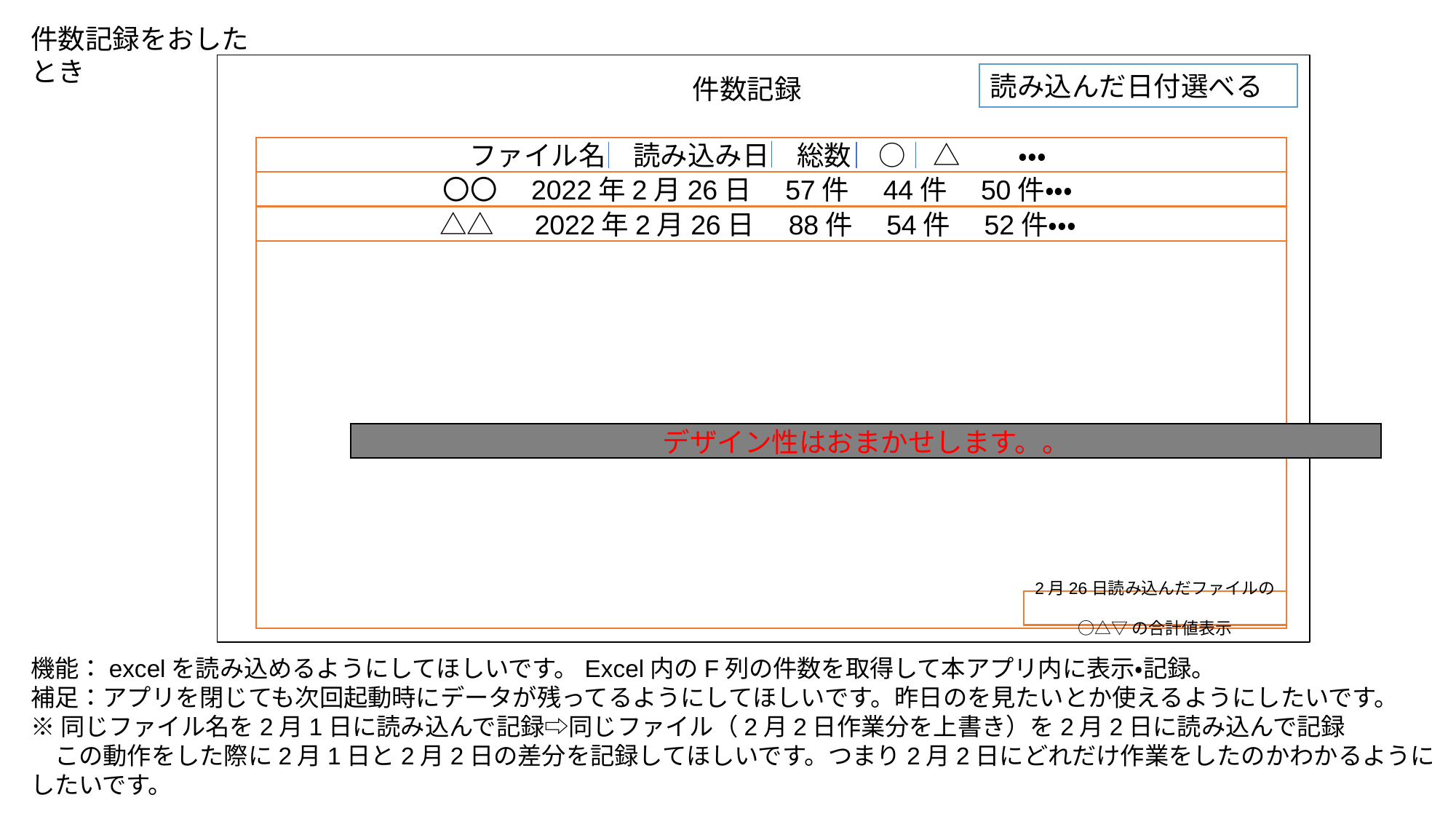

件数記録をおしたとき

読み込んだ日付選べる
件数記録

ファイル名　読み込み日　総数　○　△　     ・・・
〇〇　2022年2月26日　57件　44件　50件・・・
△△　2022年2月26日　88件　54件　52件・・・
デザイン性はおまかせします。。
2月26日読み込んだファイルの
○△▽の合計値表示
機能：excelを読み込めるようにしてほしいです。Excel内のF列の件数を取得して本アプリ内に表示・記録。
補足：アプリを閉じても次回起動時にデータが残ってるようにしてほしいです。昨日のを見たいとか使えるようにしたいです。
※同じファイル名を2月1日に読み込んで記録⇨同じファイル（2月2日作業分を上書き）を2月2日に読み込んで記録
　この動作をした際に2月1日と2月2日の差分を記録してほしいです。つまり2月2日にどれだけ作業をしたのかわかるようにしたいです。